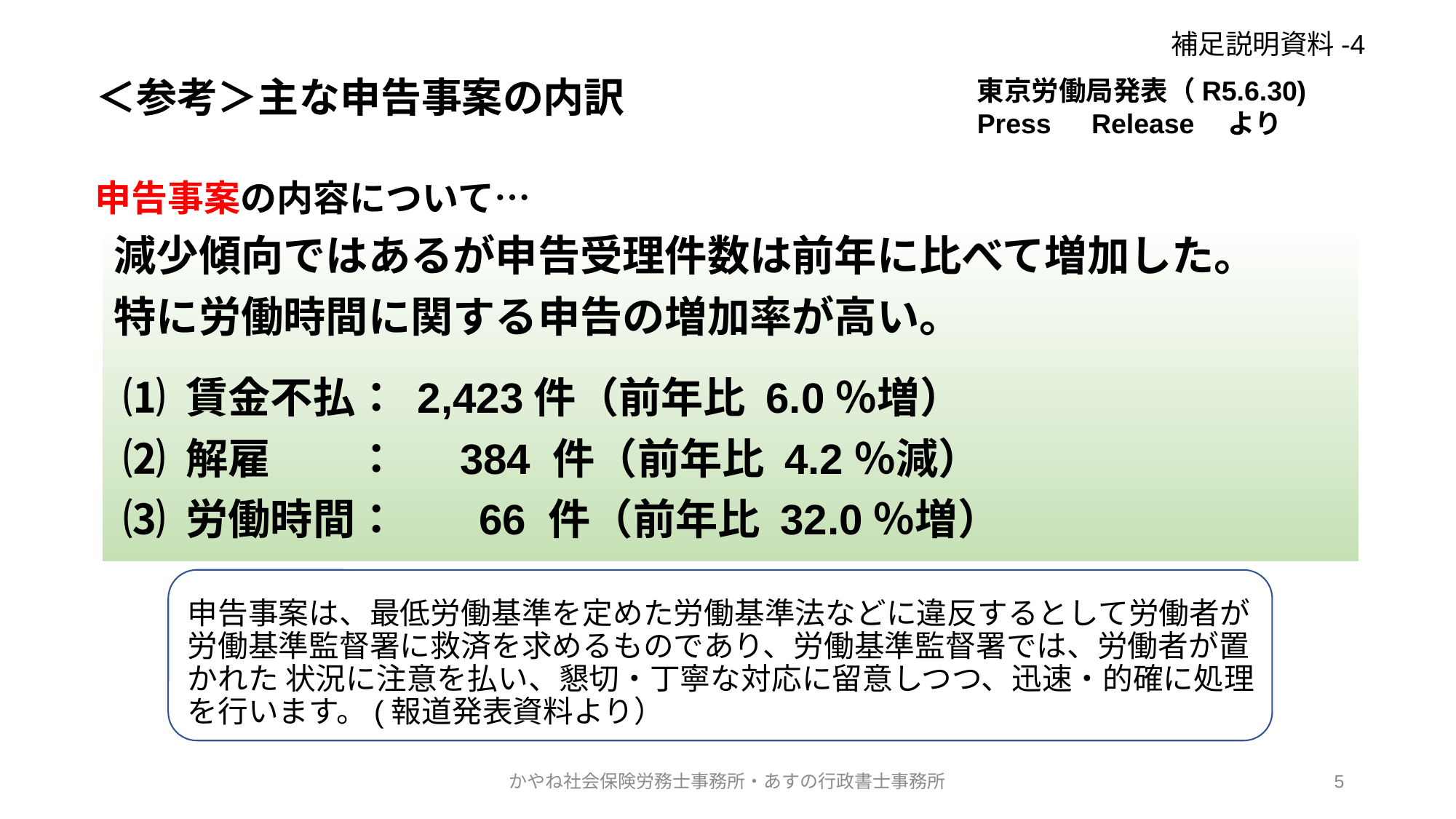

補足説明資料-4
# ＜参考＞主な申告事案の内訳
東京労働局発表（R5.6.30)　Press　Release　より
申告事案の内容について…
減少傾向ではあるが申告受理件数は前年に比べて増加した。
特に労働時間に関する申告の増加率が高い。

 ⑴ 賃金不払： 2,423件（前年比 6.0％増）
 ⑵ 解雇　　： 　384 件（前年比 4.2％減）
 ⑶ 労働時間： 　  66 件（前年比 32.0％増）

申告事案は、最低労働基準を定めた労働基準法などに違反するとして労働者が労働基準監督署に救済を求めるものであり、労働基準監督署では、労働者が置かれた 状況に注意を払い、懇切・丁寧な対応に留意しつつ、迅速・的確に処理を行います。(報道発表資料より）
かやね社会保険労務士事務所・あすの行政書士事務所
5